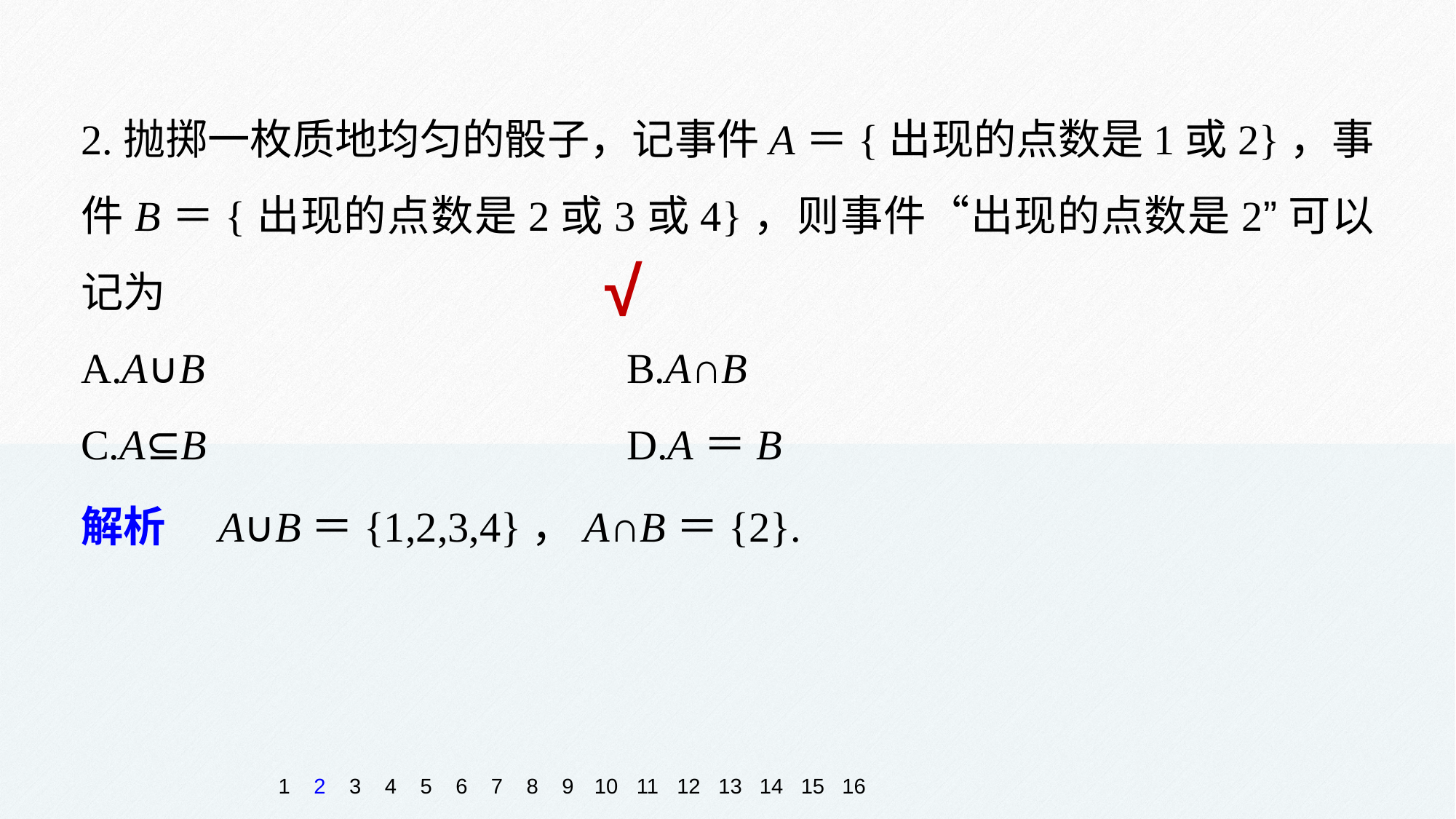

2.抛掷一枚质地均匀的骰子，记事件A＝{出现的点数是1或2}，事件B＝{出现的点数是2或3或4}，则事件“出现的点数是2”可以记为
A.A∪B  				B.A∩B
C.A⊆B  				D.A＝B
√
解析　A∪B＝{1,2,3,4}，A∩B＝{2}.
1
2
3
4
5
6
7
8
9
10
11
12
13
14
15
16